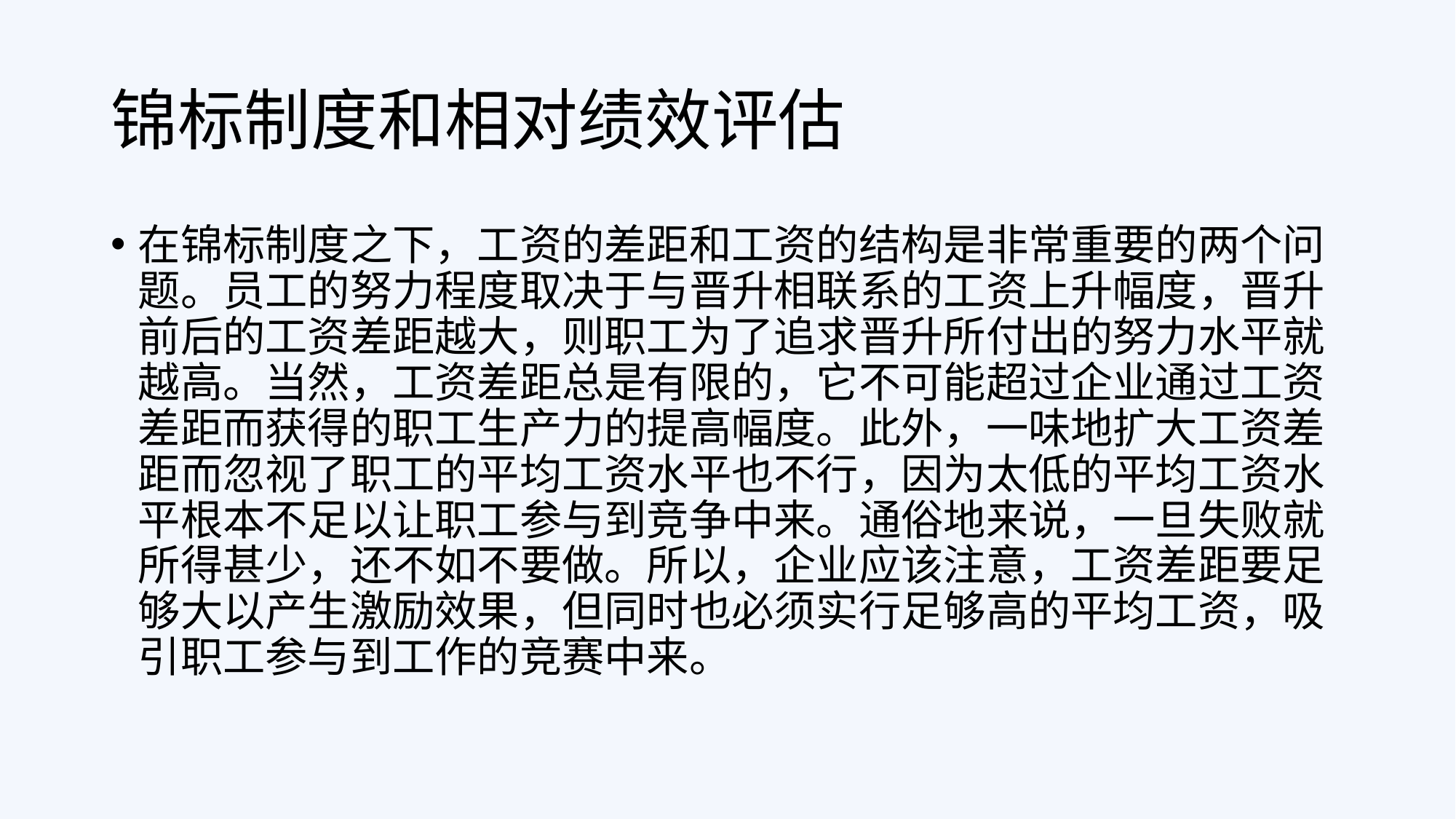

# 锦标制度和相对绩效评估
在锦标制度之下，工资的差距和工资的结构是非常重要的两个问题。员工的努力程度取决于与晋升相联系的工资上升幅度，晋升前后的工资差距越大，则职工为了追求晋升所付出的努力水平就越高。当然，工资差距总是有限的，它不可能超过企业通过工资差距而获得的职工生产力的提高幅度。此外，一味地扩大工资差距而忽视了职工的平均工资水平也不行，因为太低的平均工资水平根本不足以让职工参与到竞争中来。通俗地来说，一旦失败就所得甚少，还不如不要做。所以，企业应该注意，工资差距要足够大以产生激励效果，但同时也必须实行足够高的平均工资，吸引职工参与到工作的竞赛中来。